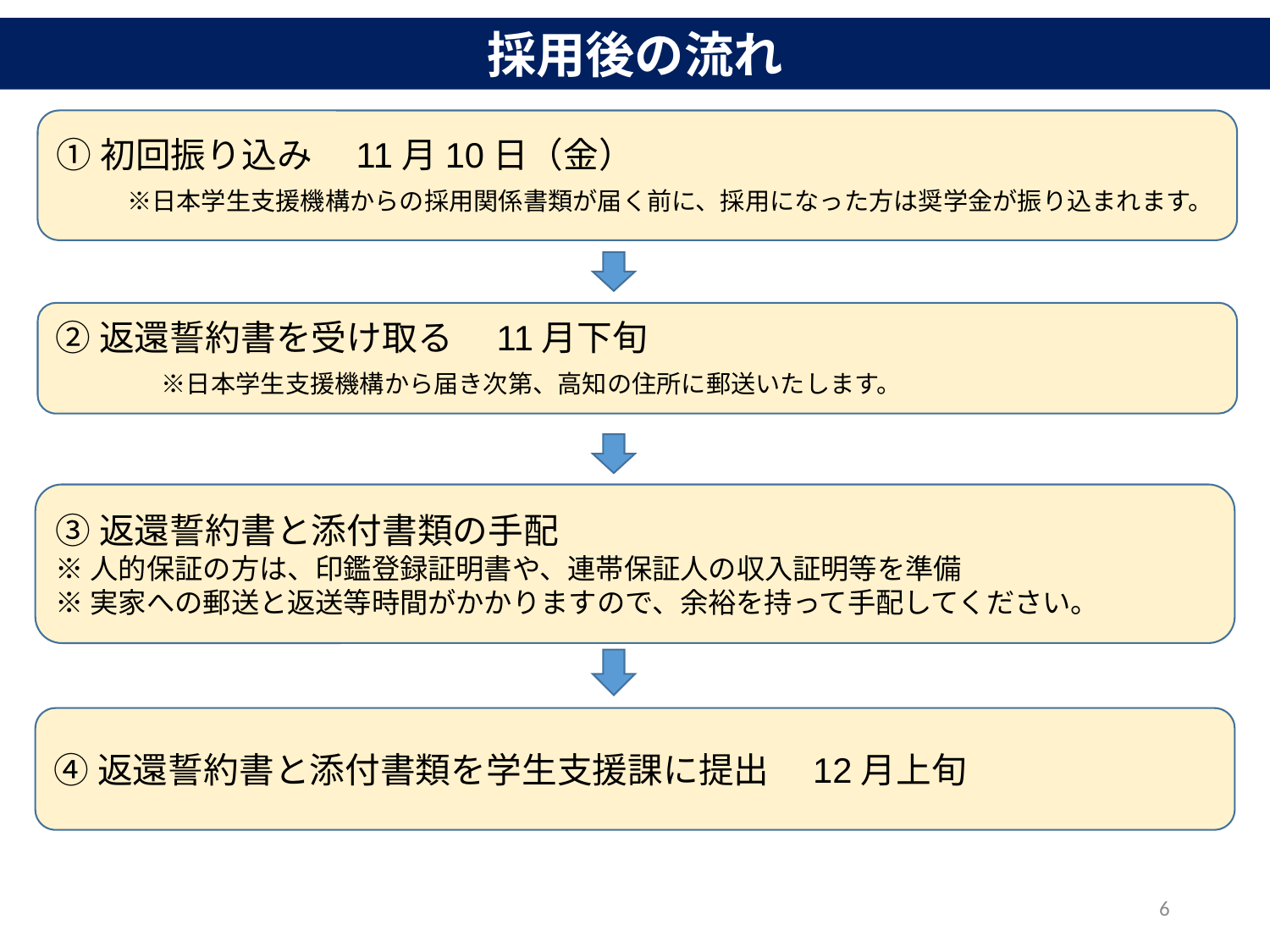

採用後の流れ
①初回振り込み　11月10日（金）　　　　　　　　　　　　　　　　　　※日本学生支援機構からの採用関係書類が届く前に、採用になった方は奨学金が振り込まれます。

②返還誓約書を受け取る　11月下旬　　　　　　　　　　　　　　　　　　　※日本学生支援機構から届き次第、高知の住所に郵送いたします。

③返還誓約書と添付書類の手配
※人的保証の方は、印鑑登録証明書や、連帯保証人の収入証明等を準備
※実家への郵送と返送等時間がかかりますので、余裕を持って手配してください。

④返還誓約書と添付書類を学生支援課に提出　12月上旬
6